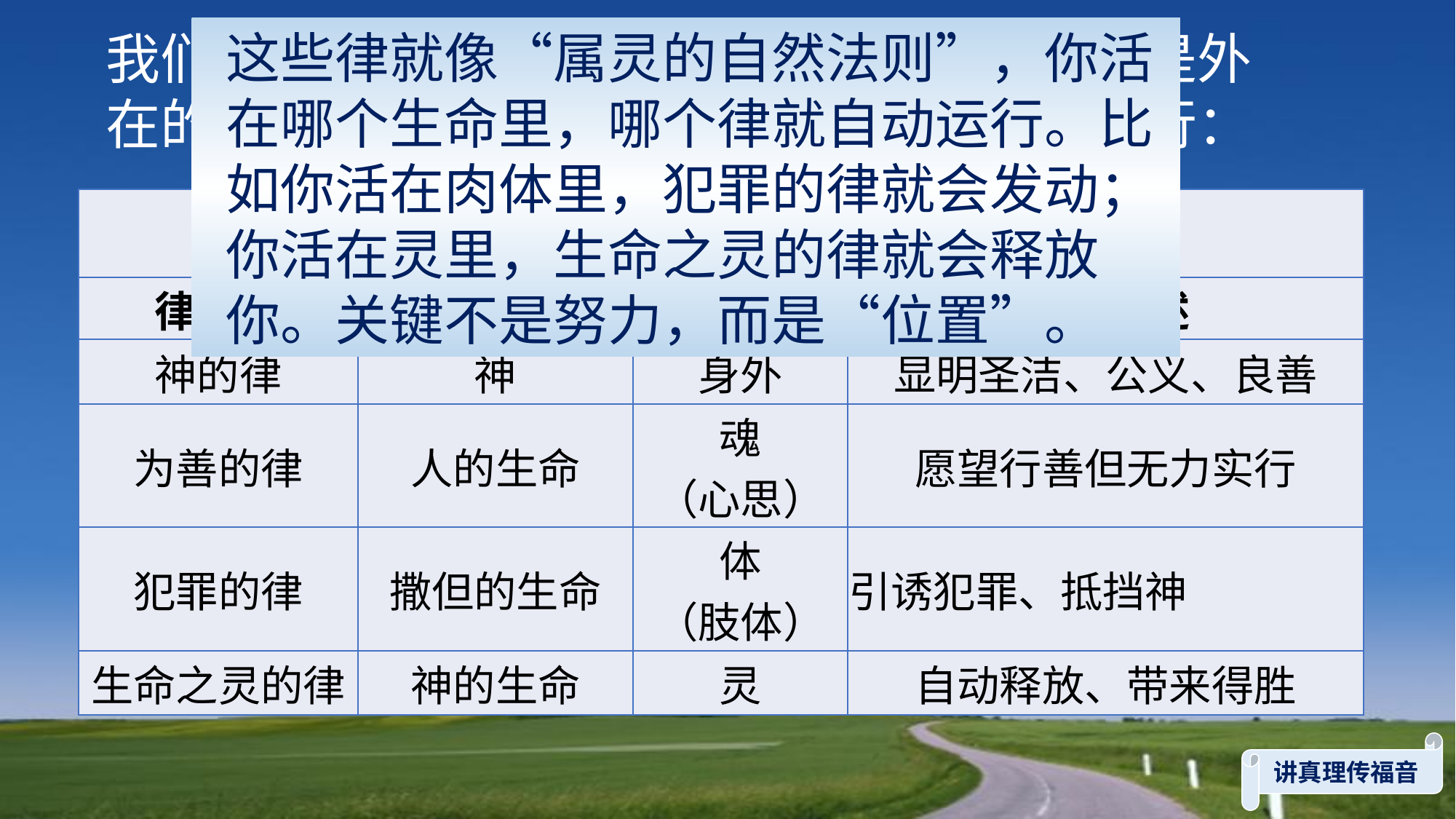

这些律就像“属灵的自然法则”，你活在哪个生命里，哪个律就自动运行。比如你活在肉体里，犯罪的律就会发动；你活在灵里，生命之灵的律就会释放你。关键不是努力，而是“位置”。
我们每一种生命都对应着一种律，这些律不是外在的规条，而是内在的属灵机制，会自动运行：
| 四律与三生命的对应关系 |  |  |  |
| --- | --- | --- | --- |
| 律名称 | 来源 | 所在 | 功能描述 |
| 神的律 | 神 | 身外 | 显明圣洁、公义、良善 |
| 为善的律 | 人的生命 | 魂 （心思） | 愿望行善但无力实行 |
| 犯罪的律 | 撒但的生命 | 体 （肢体） | 引诱犯罪、抵挡神 |
| 生命之灵的律 | 神的生命 | 灵 | 自动释放、带来得胜 |
讲真理传福音